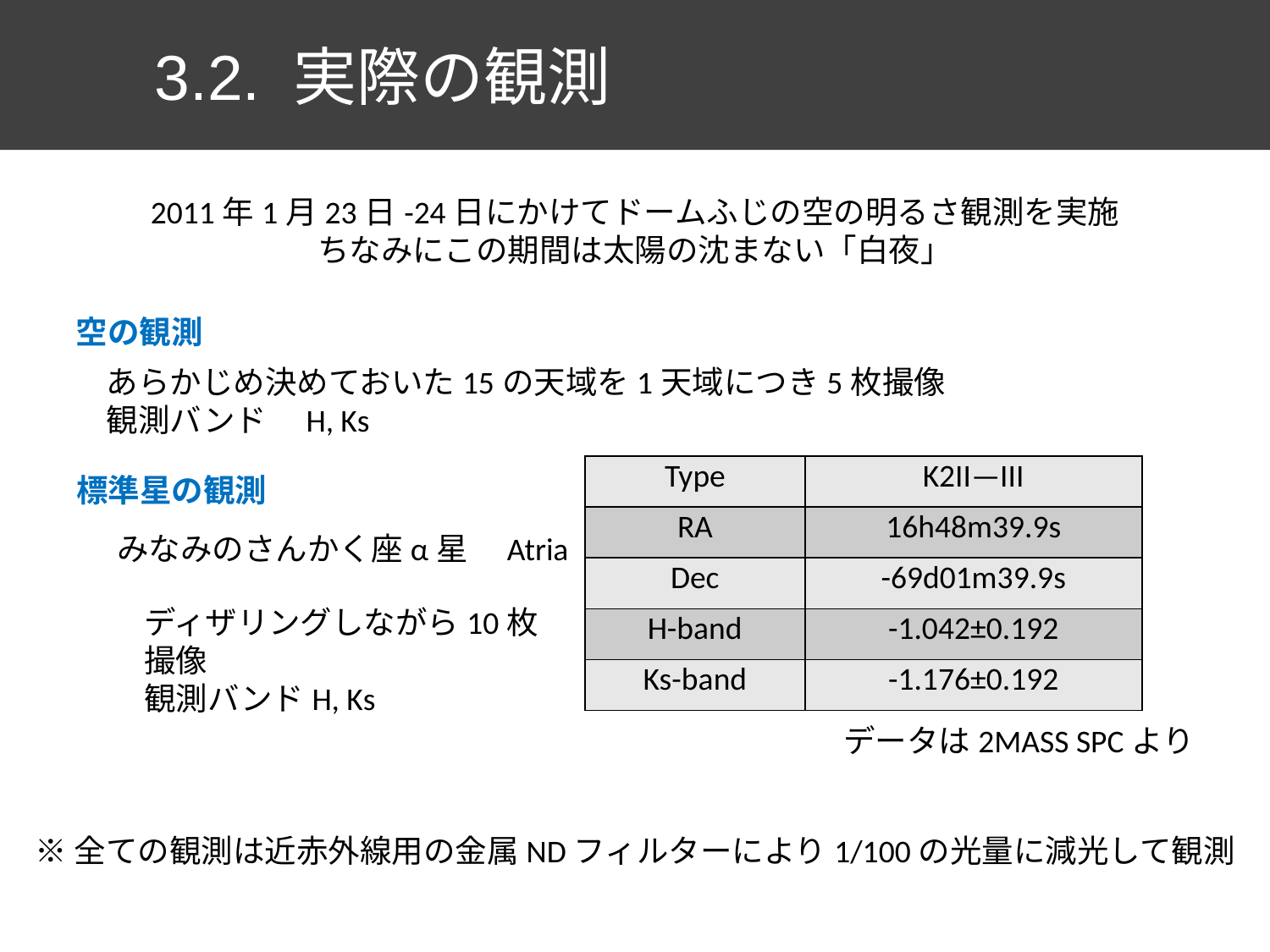

3.2. 実際の観測
2011年1月23日-24日にかけてドームふじの空の明るさ観測を実施
ちなみにこの期間は太陽の沈まない「白夜」
空の観測
あらかじめ決めておいた15の天域を1天域につき5枚撮像
観測バンド　H, Ks
| Type | K2II—III |
| --- | --- |
| RA | 16h48m39.9s |
| Dec | -69d01m39.9s |
| H-band | -1.042±0.192 |
| Ks-band | -1.176±0.192 |
標準星の観測
みなみのさんかく座α星　Atria
ディザリングしながら10枚撮像
観測バンドH, Ks
データは2MASS SPCより
※全ての観測は近赤外線用の金属NDフィルターにより1/100の光量に減光して観測